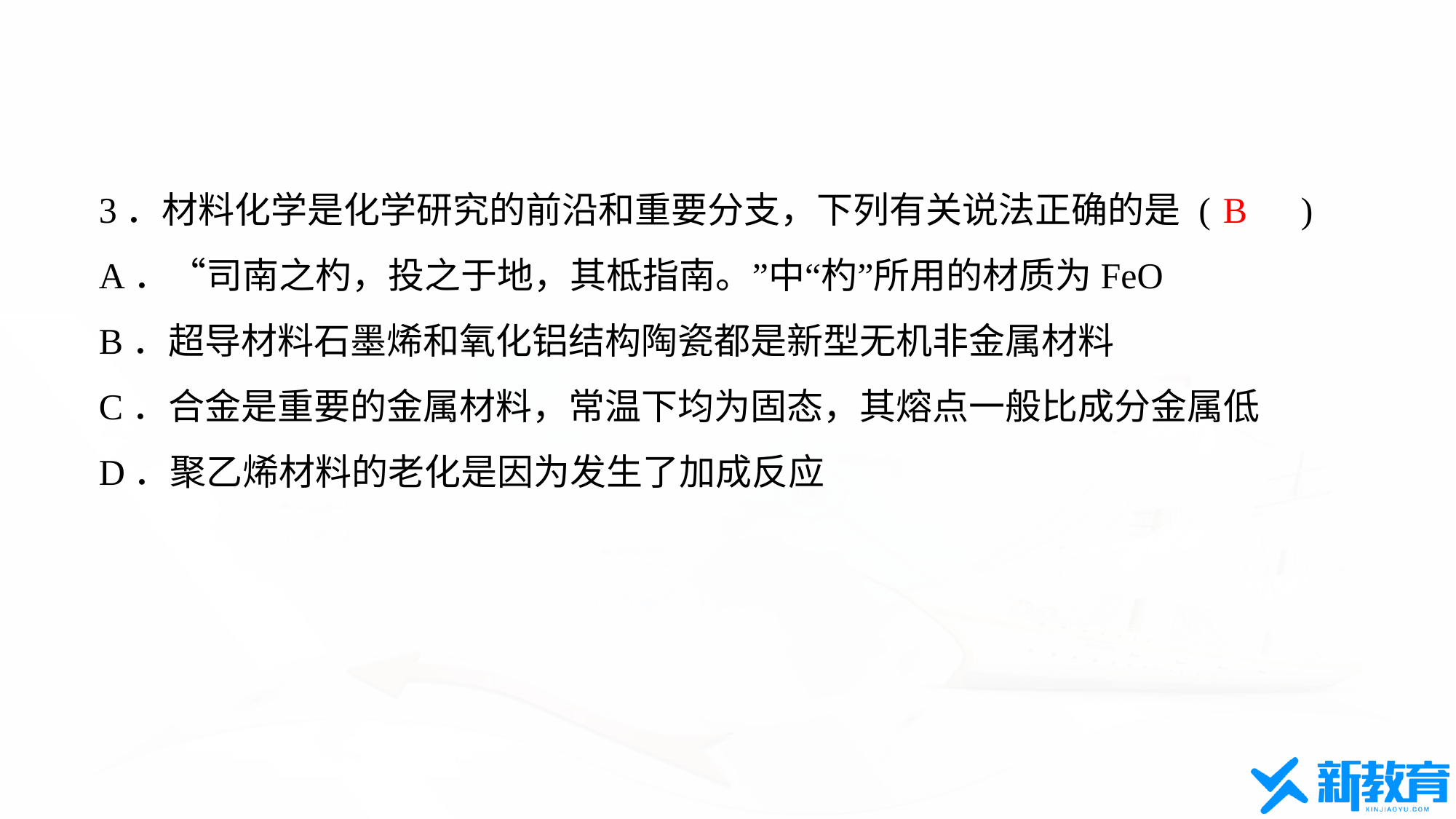

3．材料化学是化学研究的前沿和重要分支，下列有关说法正确的是 (　　)
A．“司南之杓，投之于地，其柢指南。”中“杓”所用的材质为FeO
B．超导材料石墨烯和氧化铝结构陶瓷都是新型无机非金属材料
C．合金是重要的金属材料，常温下均为固态，其熔点一般比成分金属低
D．聚乙烯材料的老化是因为发生了加成反应
B